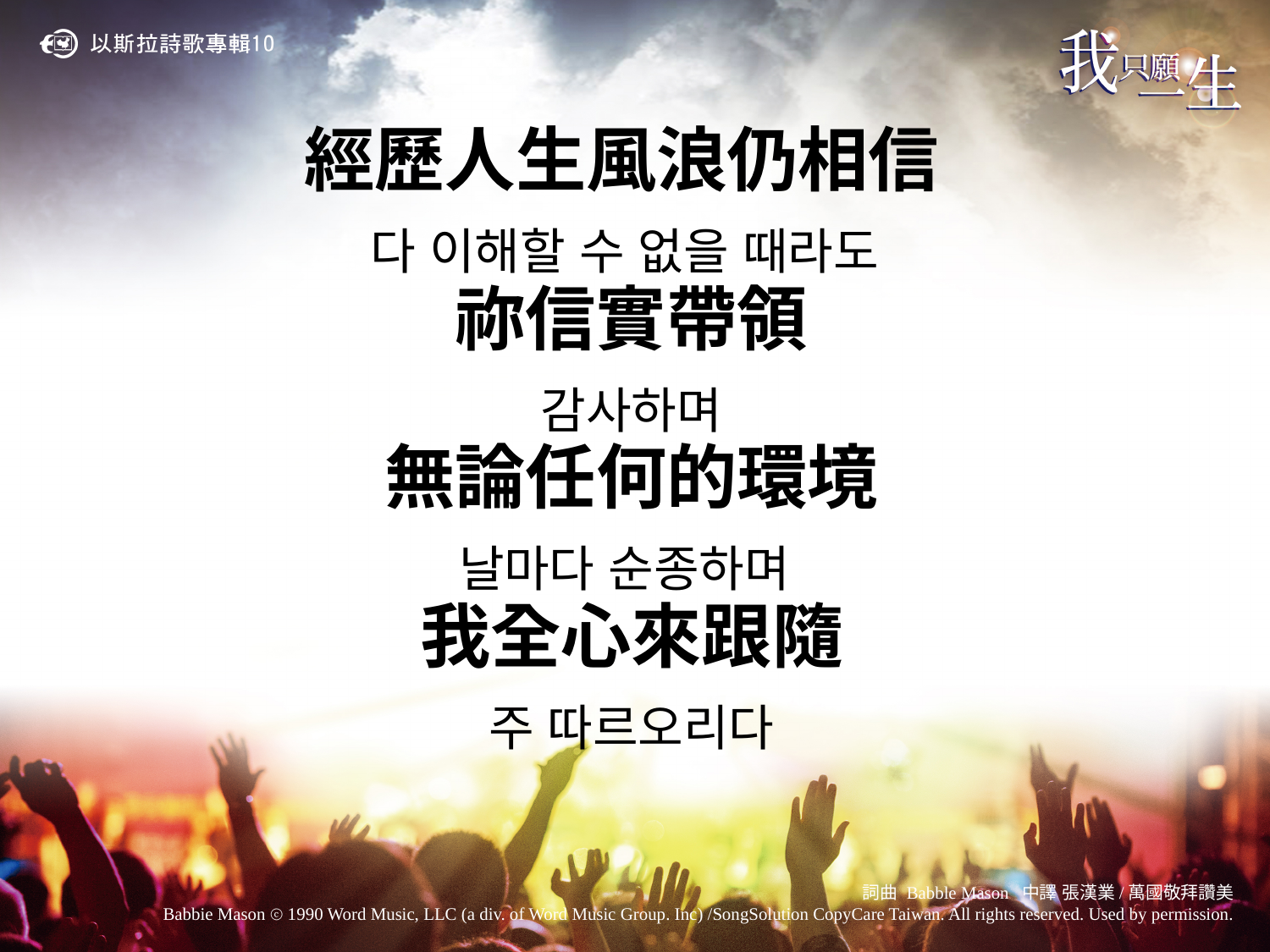

經歷人生風浪仍相信
다 이해할 수 없을 때라도
祢信實帶領
감사하며
無論任何的環境
날마다 순종하며
我全心來跟隨
주 따르오리다
詞曲 Babble Mason  中譯 張漢業/萬國敬拜讚美
Babbie Mason ⓒ 1990 Word Music, LLC (a div. of Word Music Group. Inc) /SongSolution CopyCare Taiwan. All rights reserved. Used by permission.